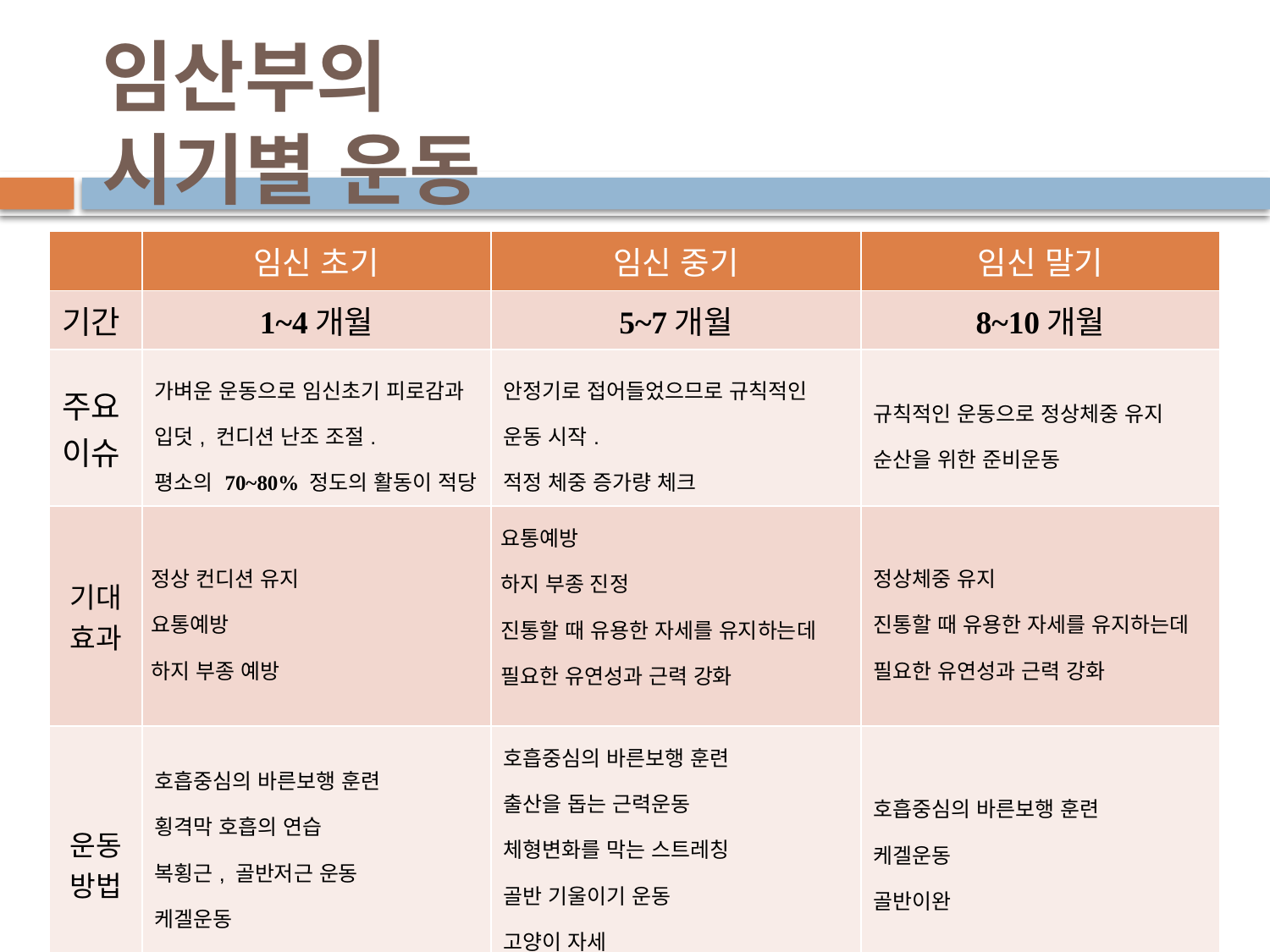

# 임산부의 시기별 운동
|  | 임신 초기 | 임신 중기 | 임신 말기 |
| --- | --- | --- | --- |
| 기간 | 1~4개월 | 5~7개월 | 8~10개월 |
| 주요이슈 | 가벼운 운동으로 임신초기 피로감과 입덧, 컨디션 난조 조절. 평소의 70~80% 정도의 활동이 적당 | 안정기로 접어들었으므로 규칙적인 운동 시작. 적정 체중 증가량 체크 | 규칙적인 운동으로 정상체중 유지 순산을 위한 준비운동 |
| 기대효과 | 정상 컨디션 유지 요통예방 하지 부종 예방 | 요통예방 하지 부종 진정 진통할 때 유용한 자세를 유지하는데 필요한 유연성과 근력 강화 | 정상체중 유지 진통할 때 유용한 자세를 유지하는데 필요한 유연성과 근력 강화 |
| 운동방법 | 호흡중심의 바른보행 훈련 횡격막 호흡의 연습 복횡근, 골반저근 운동 케겔운동 체형변화를 막는 스트레칭 | 호흡중심의 바른보행 훈련 출산을 돕는 근력운동 체형변화를 막는 스트레칭 골반 기울이기 운동 고양이 자세 케겔운동 | 호흡중심의 바른보행 훈련 케겔운동 골반이완 |